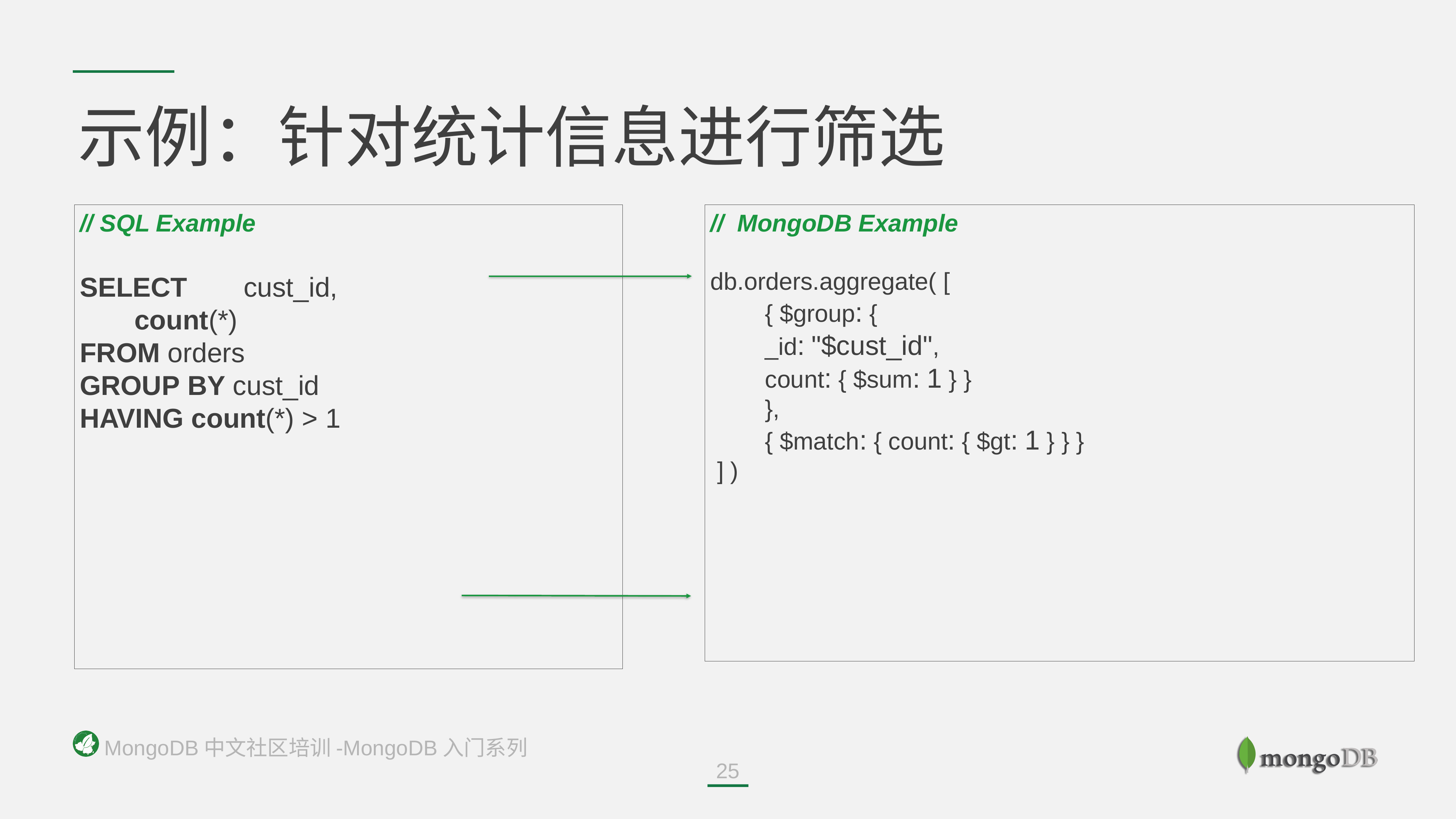

示例：针对统计信息进行筛选
// SQL Example
SELECT 	cust_id,
	count(*)
FROM orders
GROUP BY cust_id
HAVING count(*) > 1

//  MongoDB Example

db.orders.aggregate( [
	{ $group: {
	_id: "$cust_id",
	count: { $sum: 1 } }
	},
	{ $match: { count: { $gt: 1 } } }
 ] )